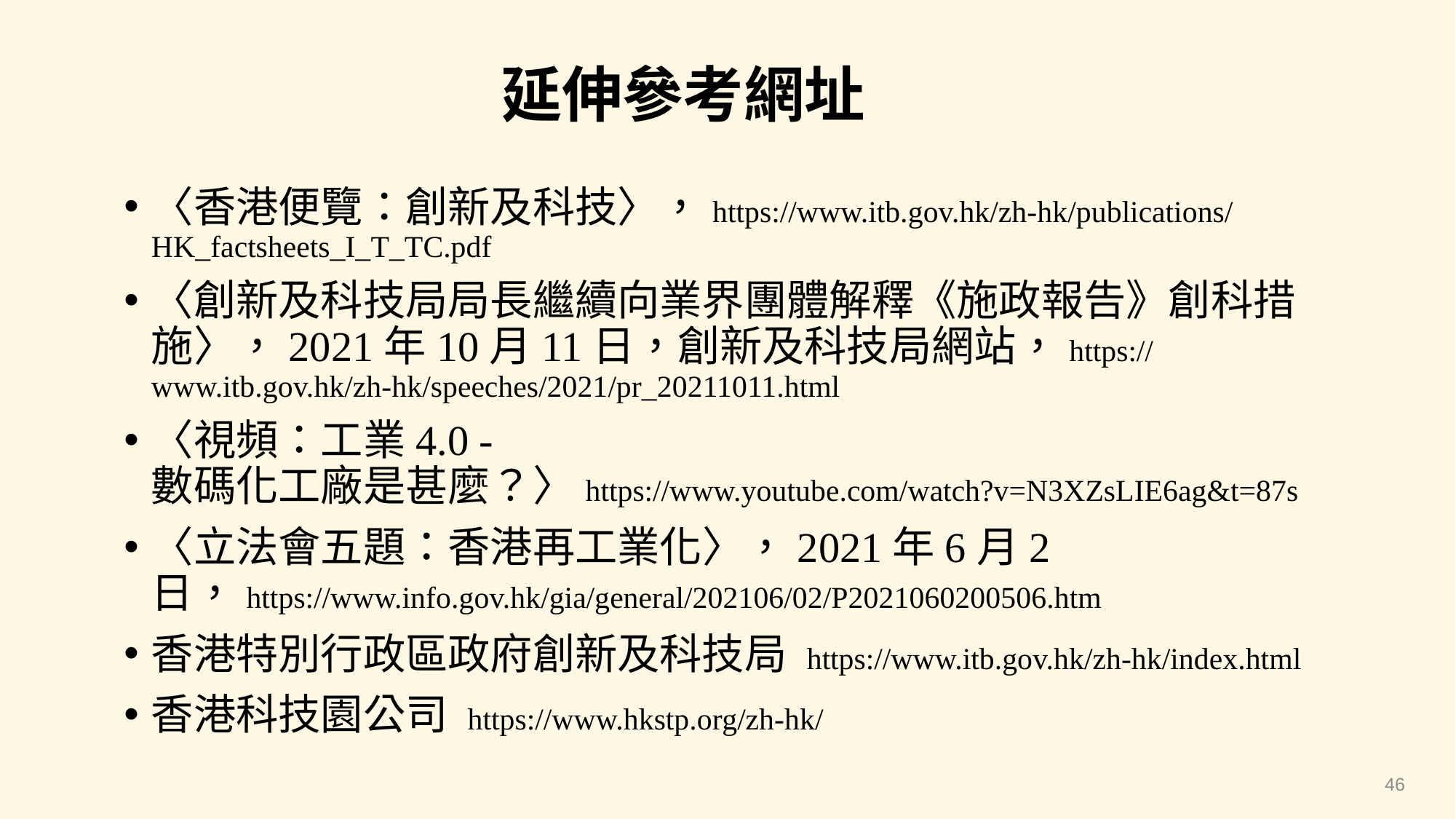

# 延伸參考網址
〈香港便覽：創新及科技〉，https://www.itb.gov.hk/zh-hk/publications/HK_factsheets_I_T_TC.pdf
〈創新及科技局局長繼續向業界團體解釋《施政報告》創科措施〉，2021年10月11日，創新及科技局網站，https://www.itb.gov.hk/zh-hk/speeches/2021/pr_20211011.html
〈視頻：工業4.0 - 數碼化工廠是甚麼？〉https://www.youtube.com/watch?v=N3XZsLIE6ag&t=87s
〈立法會五題：香港再工業化〉，2021年6月2 日，https://www.info.gov.hk/gia/general/202106/02/P2021060200506.htm
香港特別行政區政府創新及科技局 https://www.itb.gov.hk/zh-hk/index.html
香港科技園公司 https://www.hkstp.org/zh-hk/